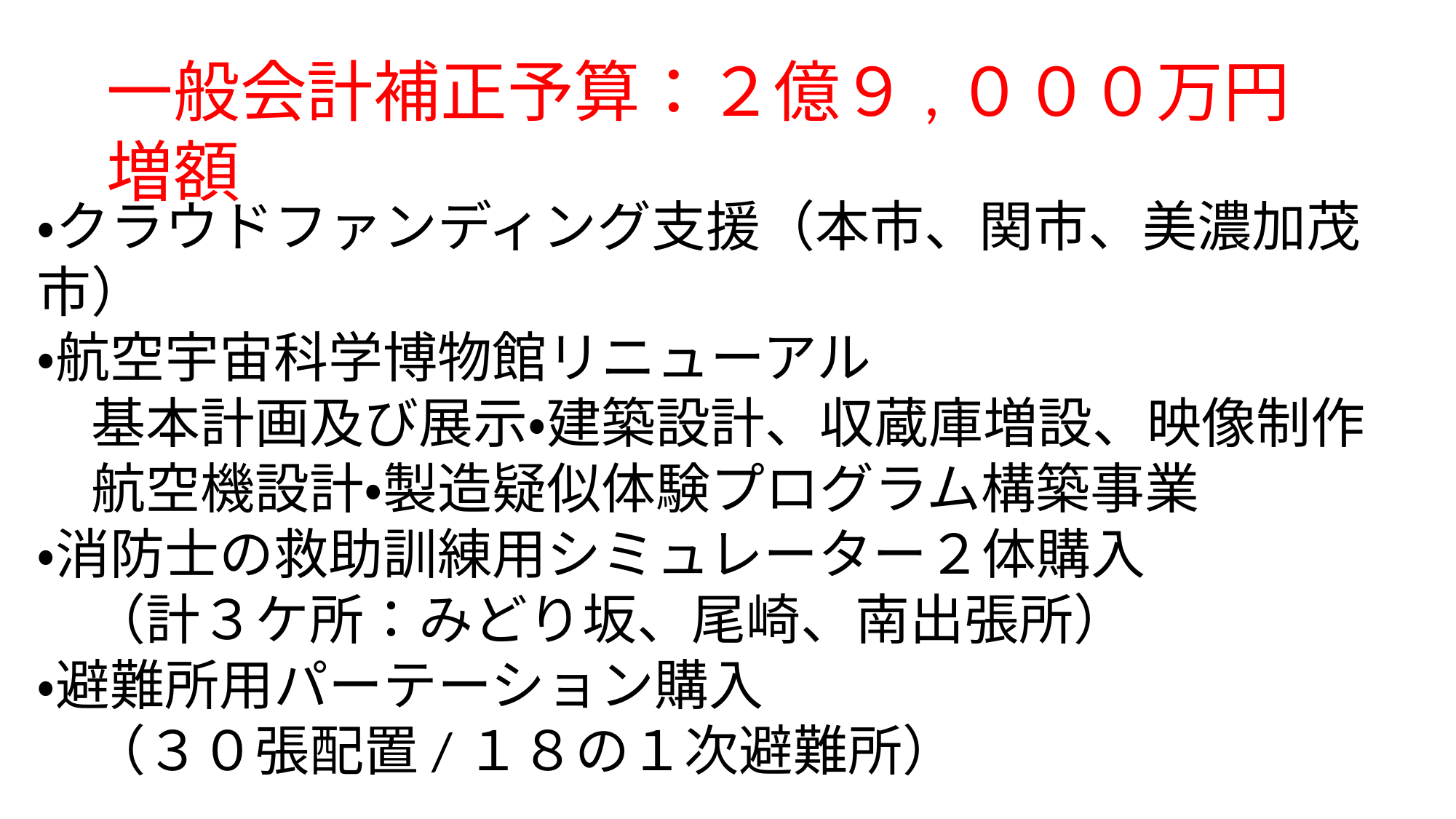

一般会計補正予算：２億９,０００万円増額
・クラウドファンディング支援（本市、関市、美濃加茂市）
・航空宇宙科学博物館リニューアル
　基本計画及び展示・建築設計、収蔵庫増設、映像制作
　航空機設計・製造疑似体験プログラム構築事業
・消防士の救助訓練用シミュレーター２体購入
　（計３ケ所：みどり坂、尾崎、南出張所）
・避難所用パーテーション購入
　（３０張配置/１８の１次避難所）